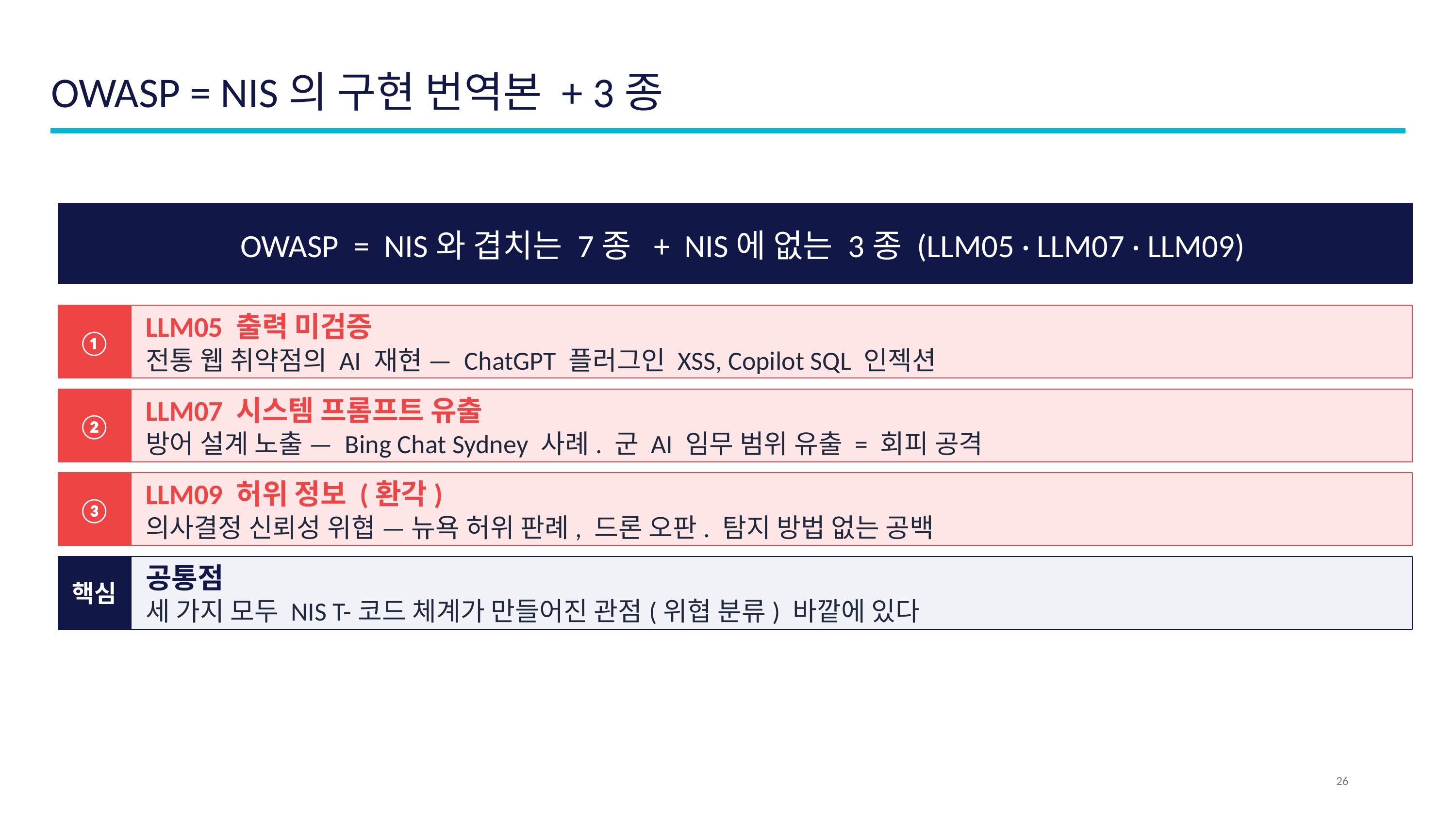

OWASP = NIS의 구현 번역본 + 3종

OWASP  =  NIS와 겹치는 7종  +  NIS에 없는 3종 (LLM05 · LLM07 · LLM09)

①
LLM05 출력 미검증
전통 웹 취약점의 AI 재현 — ChatGPT 플러그인 XSS, Copilot SQL 인젝션

②
LLM07 시스템 프롬프트 유출
방어 설계 노출 — Bing Chat Sydney 사례. 군 AI 임무 범위 유출 = 회피 공격

③
LLM09 허위 정보 (환각)
의사결정 신뢰성 위협 — 뉴욕 허위 판례, 드론 오판. 탐지 방법 없는 공백

핵심
공통점
세 가지 모두 NIS T-코드 체계가 만들어진 관점(위협 분류) 바깥에 있다
26